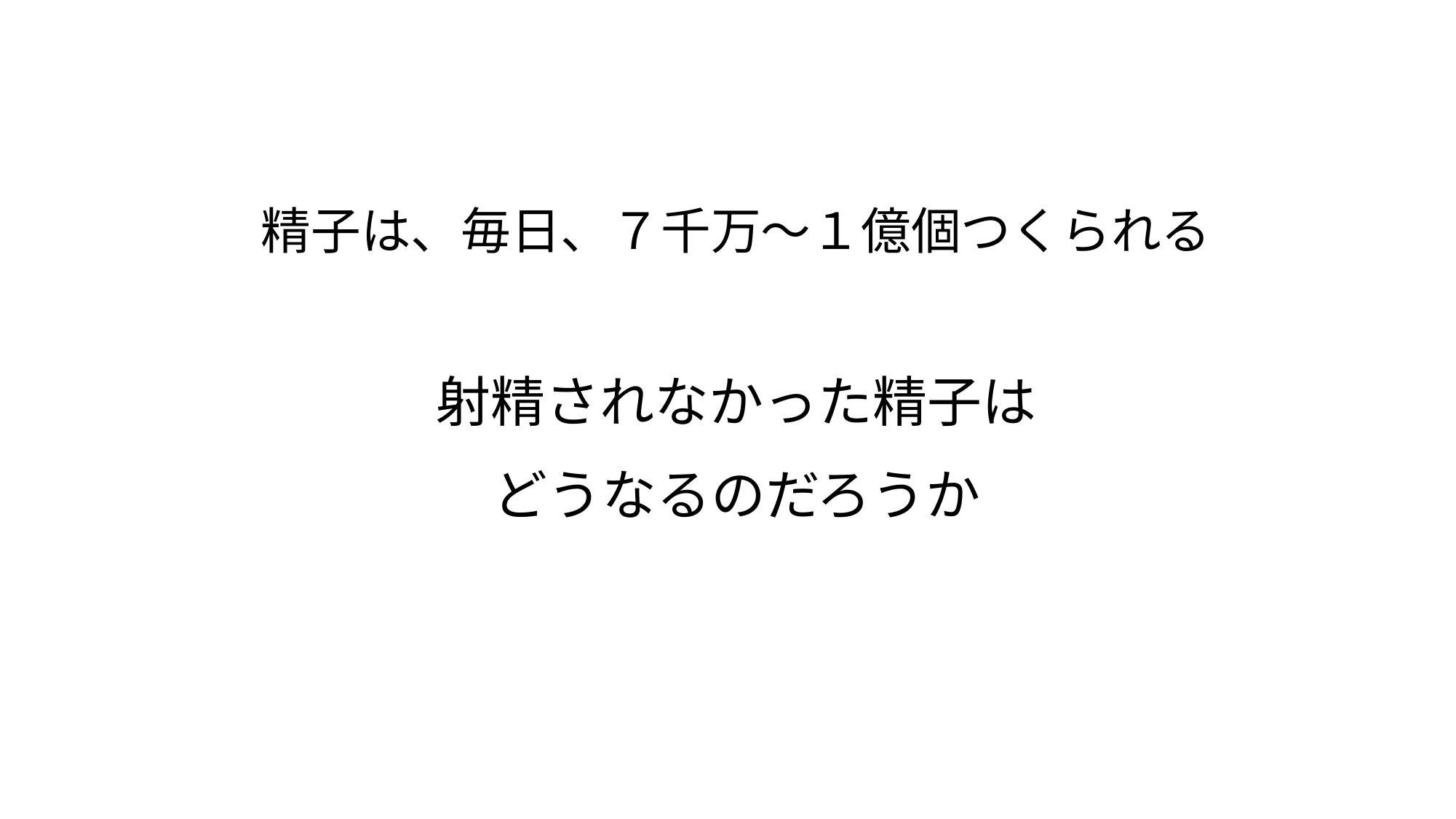

精子は、毎日、７千万～１億個つくられる
射精されなかった精子は
どうなるのだろうか